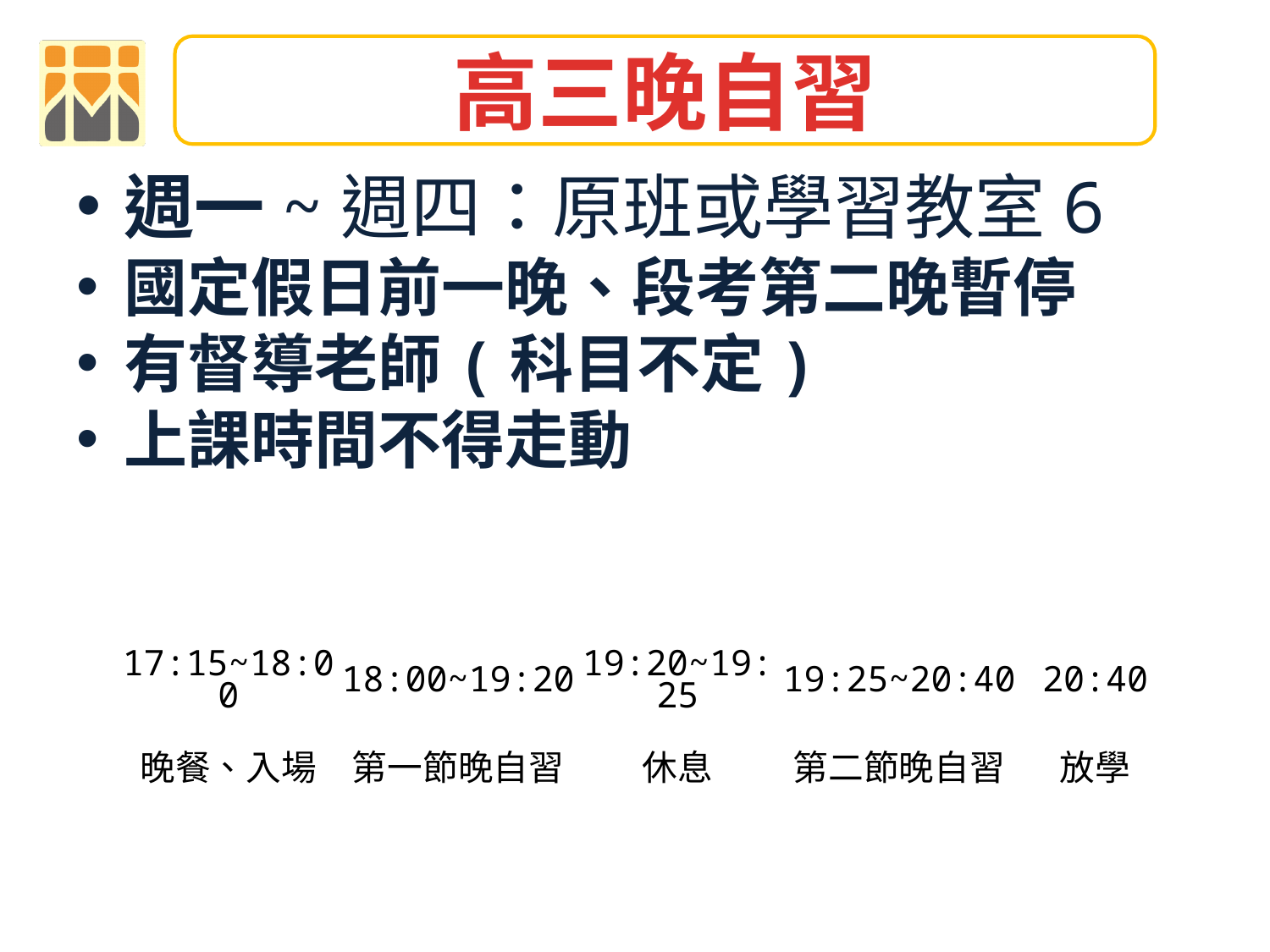

高三晚自習
週一~週四：原班或學習教室6
國定假日前一晚、段考第二晚暫停
有督導老師(科目不定)
上課時間不得走動

| 17:15~18:00 | 18:00~19:20 | 19:20~19:25 | 19:25~20:40 | 20:40 |
| --- | --- | --- | --- | --- |
| 晚餐、入場 | 第一節晚自習 | 休息 | 第二節晚自習 | 放學 |